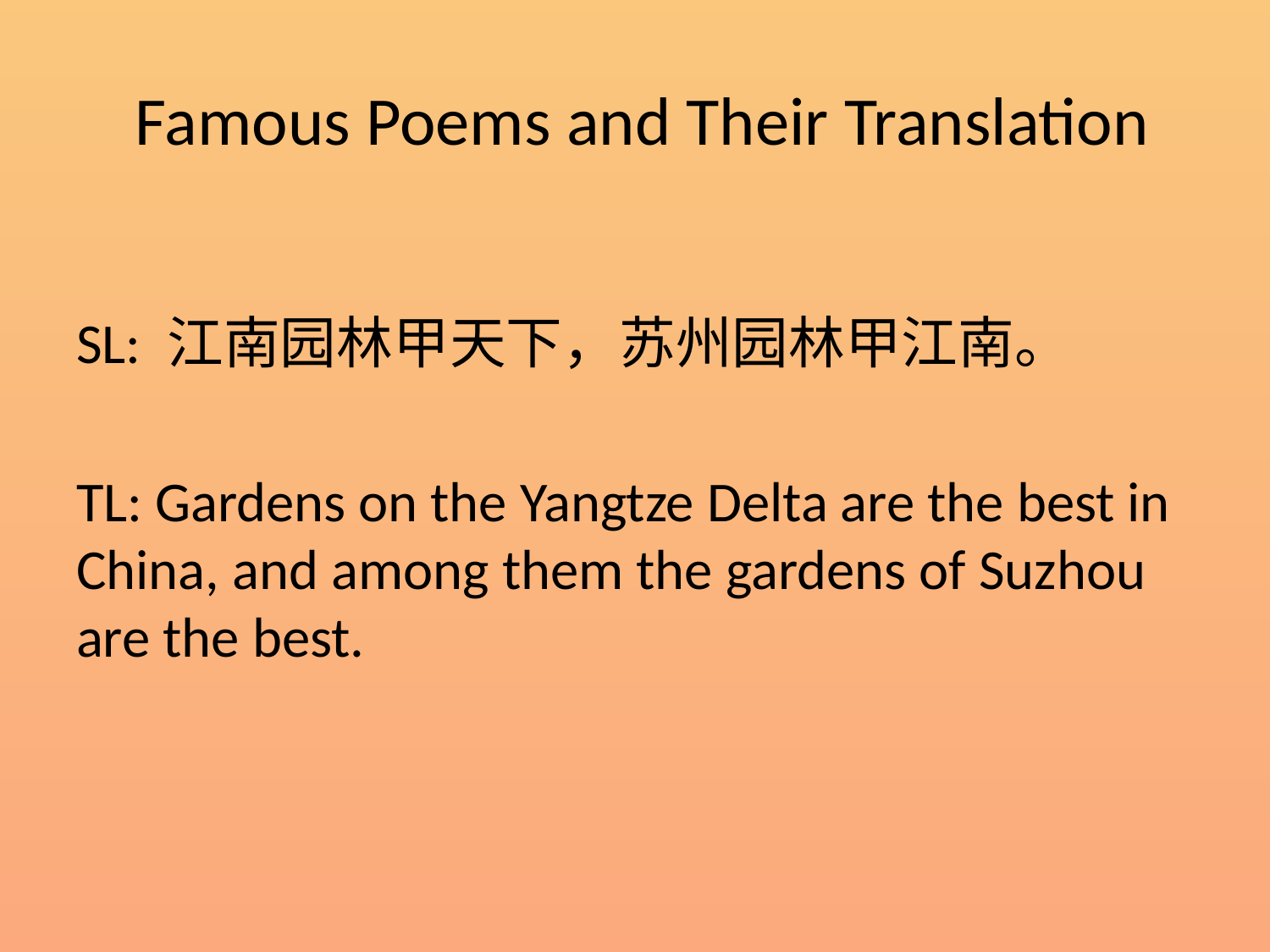

# Famous Poems and Their Translation

SL: 江南园林甲天下，苏州园林甲江南。

TL: Gardens on the Yangtze Delta are the best in China, and among them the gardens of Suzhou are the best.